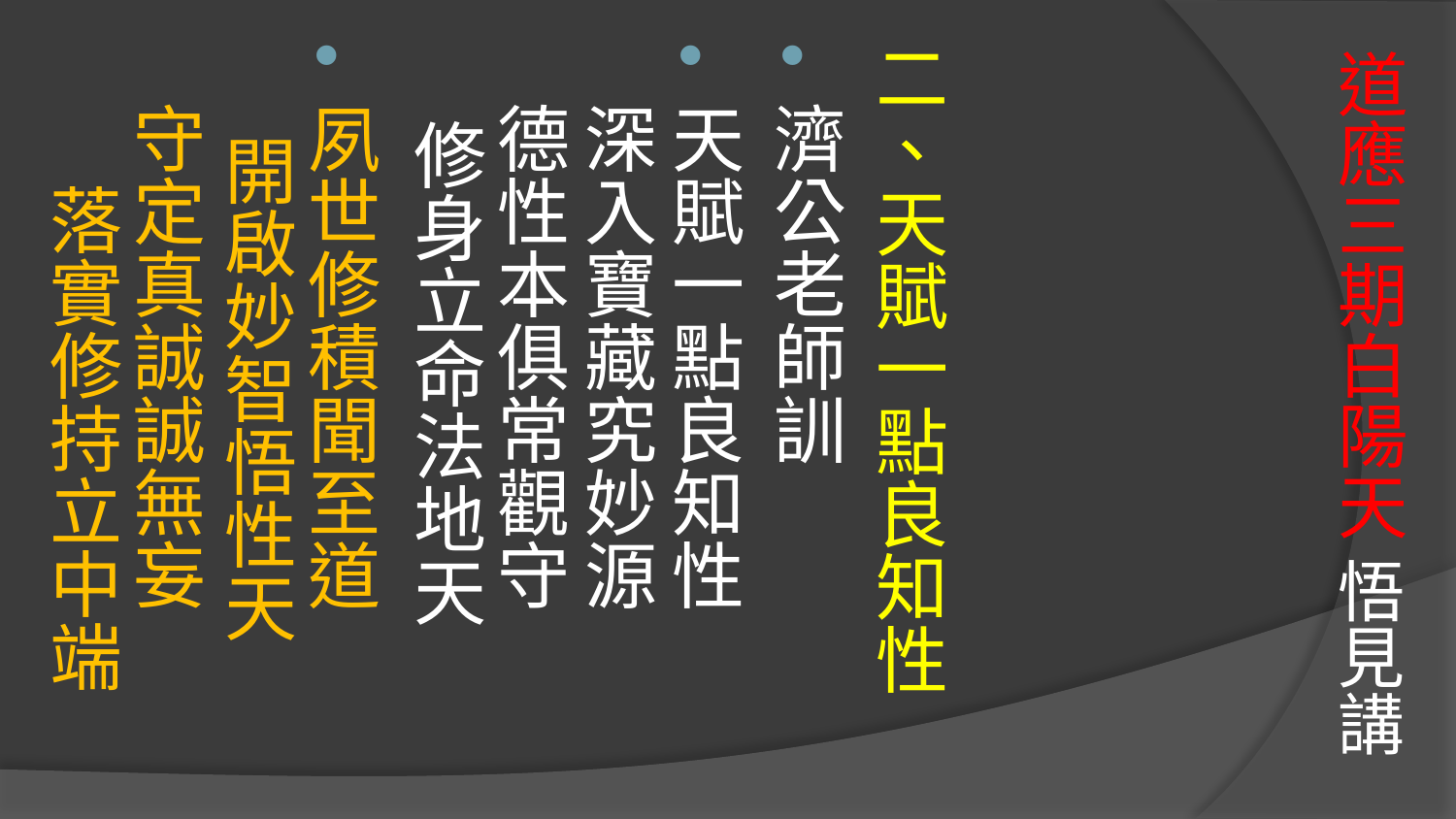

# 道應三期白陽天 悟見講
二、天賦一點良知性
濟公老師訓
天賦一點良知性           深入寶藏究妙源
德性本俱常觀守            修身立命法地天
夙世修積聞至道             開啟妙智悟性天
守定真誠誠無妄                落實修持立中端